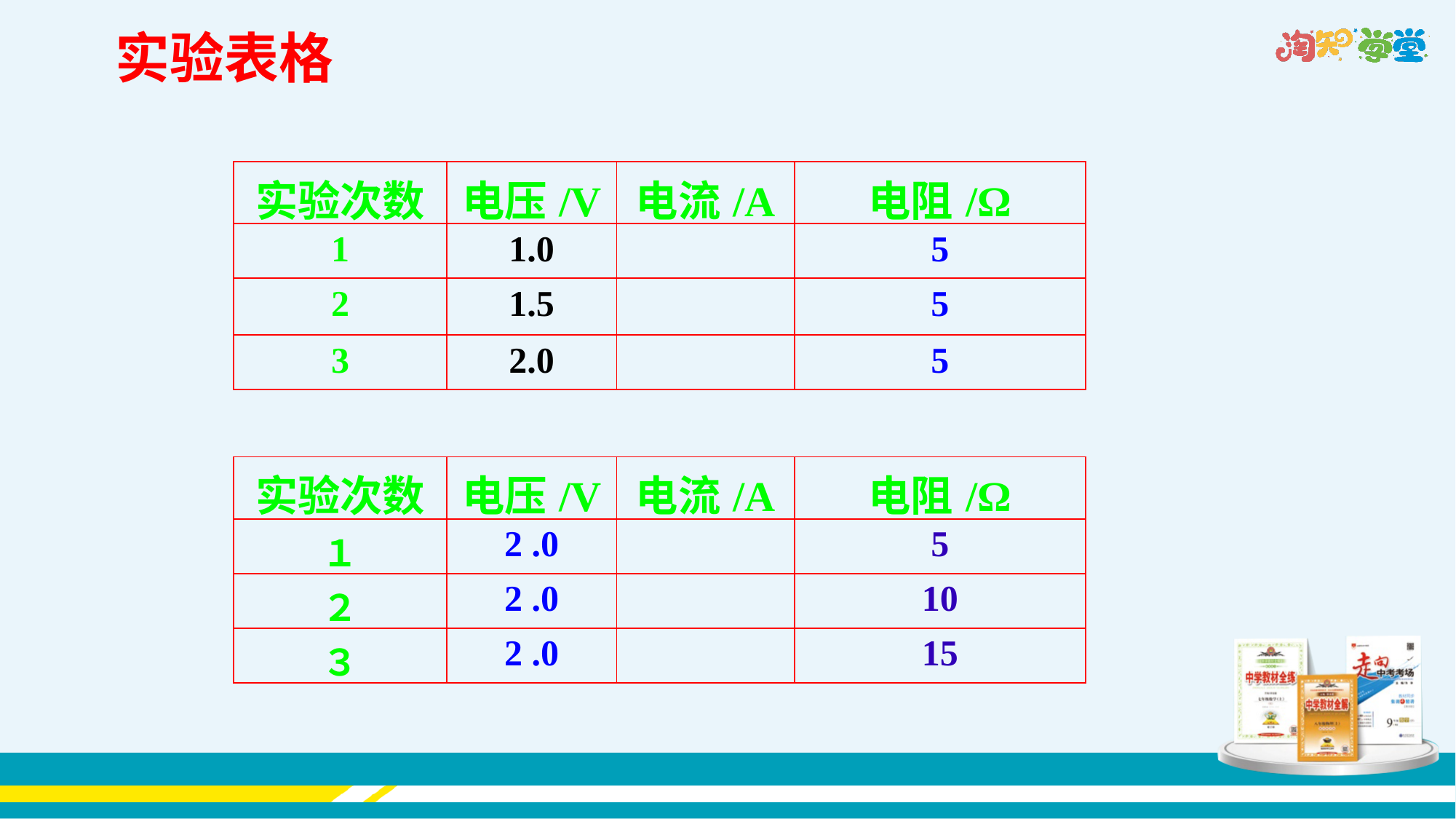

实验表格
| 实验次数 | 电压/V | 电流/A | 电阻/Ω |
| --- | --- | --- | --- |
| 1 | 1.0 |  | 5 |
| 2 | 1.5 |  | 5 |
| 3 | 2.0 |  | 5 |
| 实验次数 | 电压/V | 电流/A | 电阻/Ω |
| --- | --- | --- | --- |
| １ | 2 .0 |  | 5 |
| ２ | 2 .0 |  | 10 |
| ３ | 2 .0 |  | 15 |